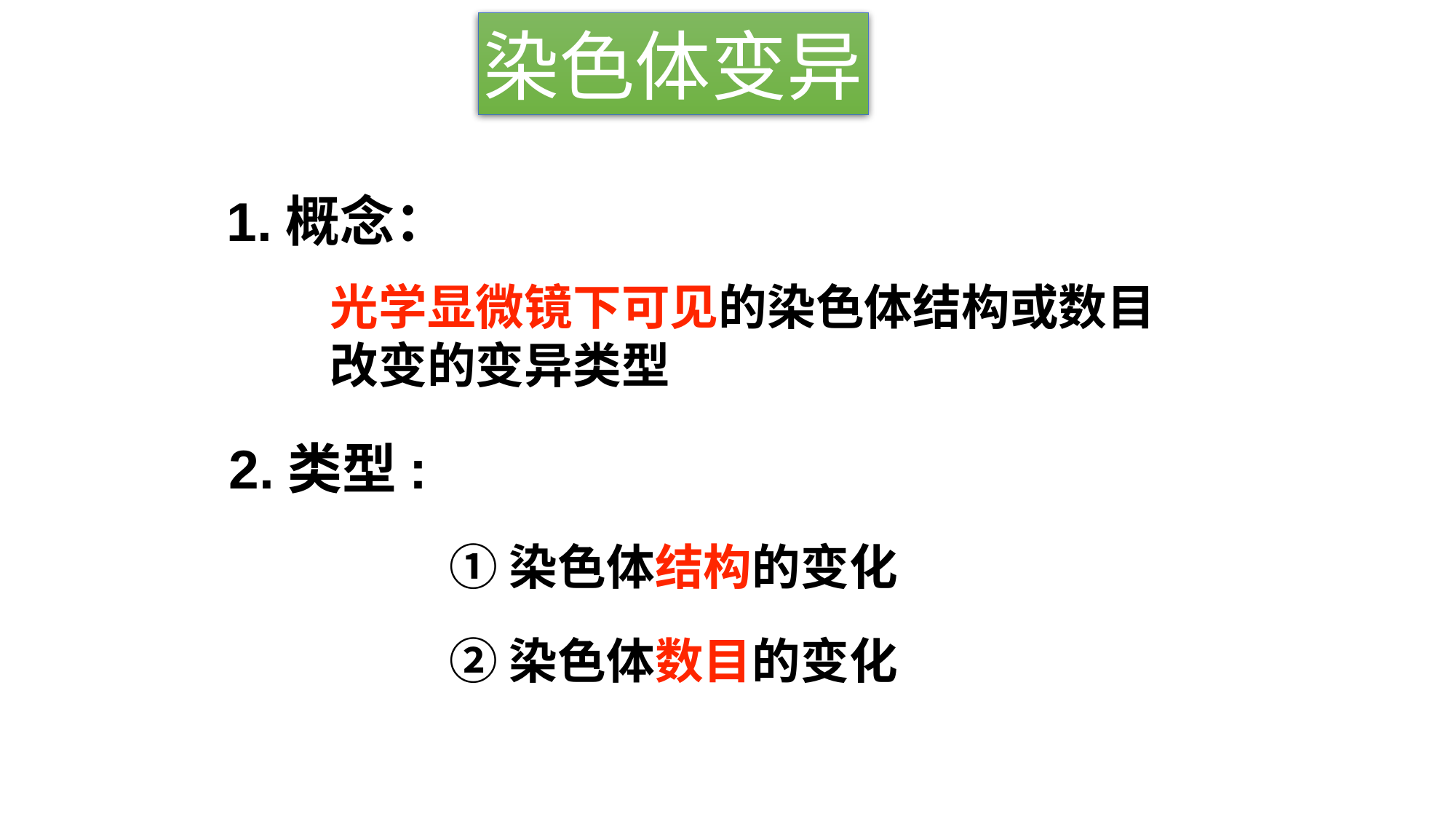

染色体变异
1.概念：
光学显微镜下可见的染色体结构或数目改变的变异类型
2.类型:
①染色体结构的变化
②染色体数目的变化